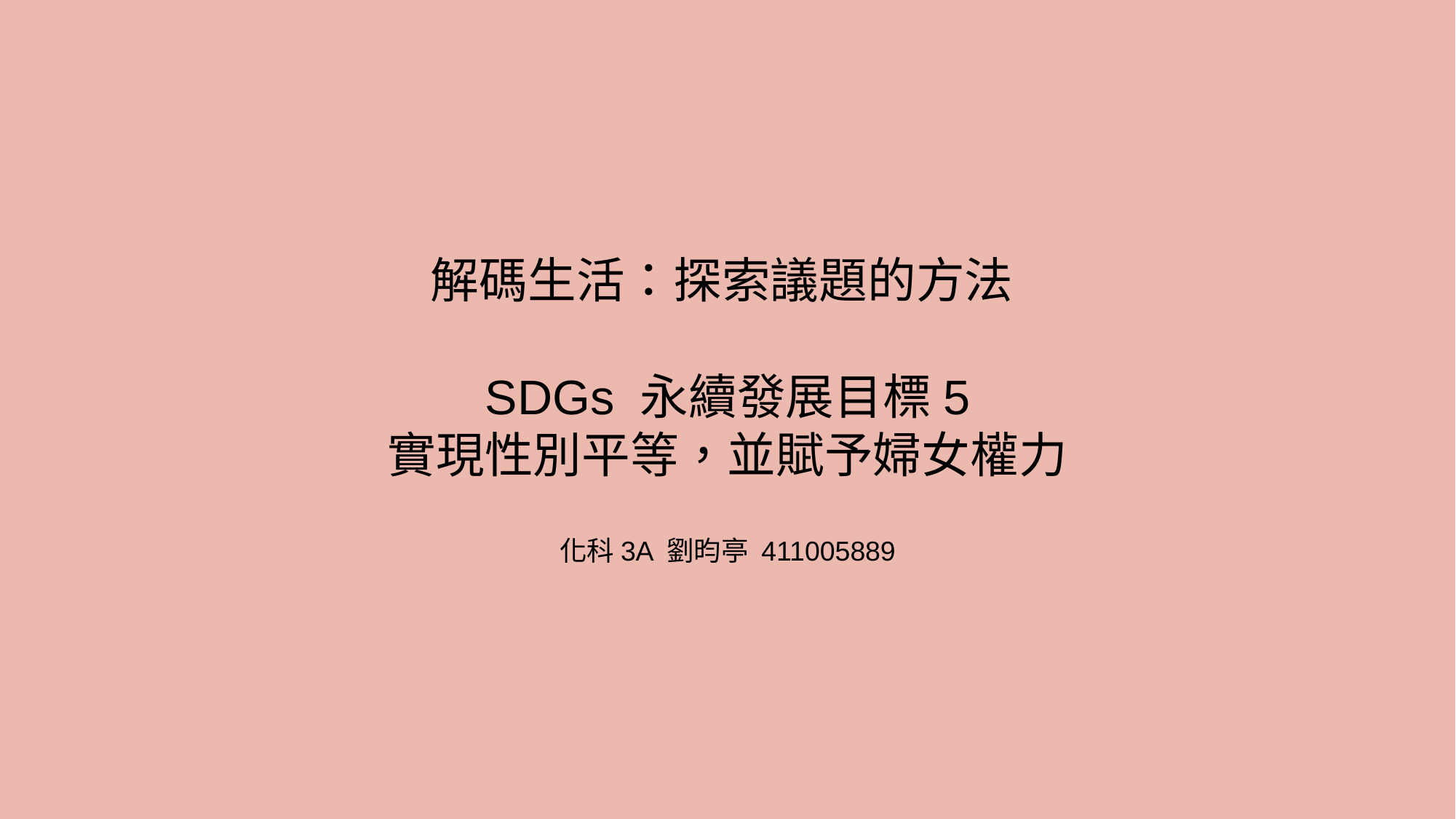

解碼生活：探索議題的方法
SDGs 永續發展目標5
實現性別平等，並賦予婦女權力

化科3A 劉昀亭 411005889